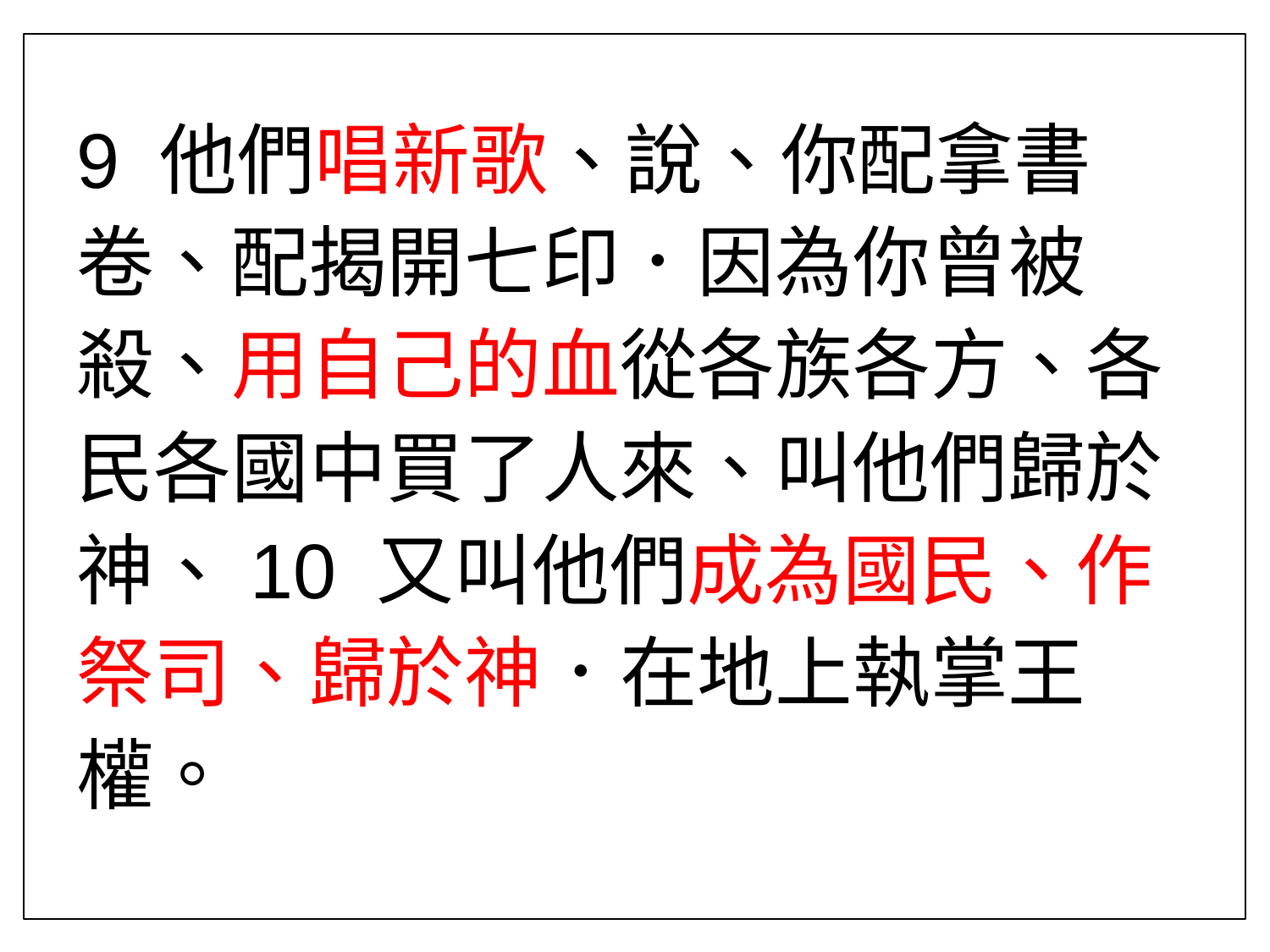

9 他們唱新歌、說、你配拿書卷、配揭開七印．因為你曾被殺、用自己的血從各族各方、各民各國中買了人來、叫他們歸於神、10 又叫他們成為國民、作祭司、歸於神．在地上執掌王權。